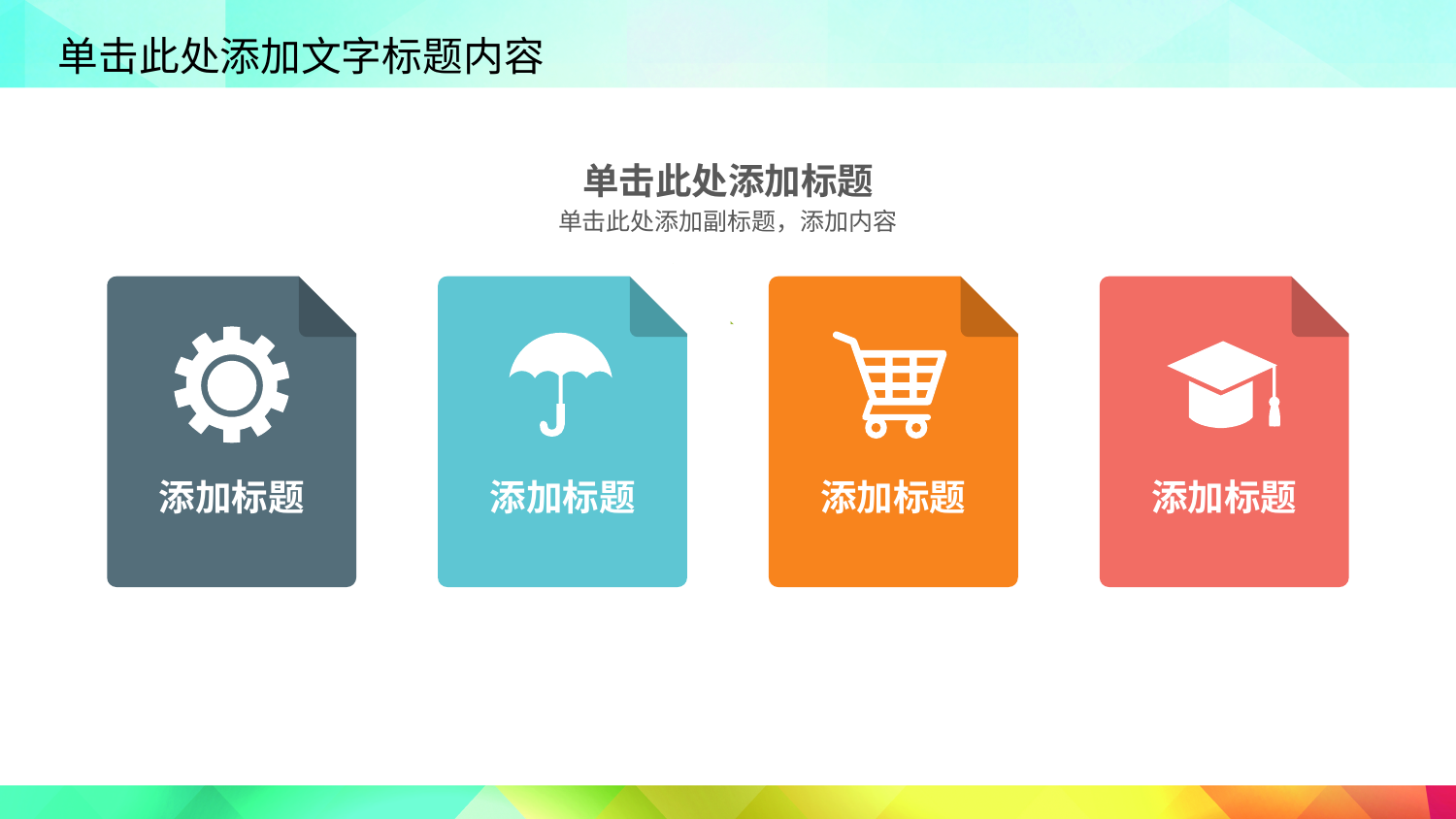

单击此处添加标题
单击此处添加副标题，添加内容

添加标题

添加标题

添加标题

添加标题